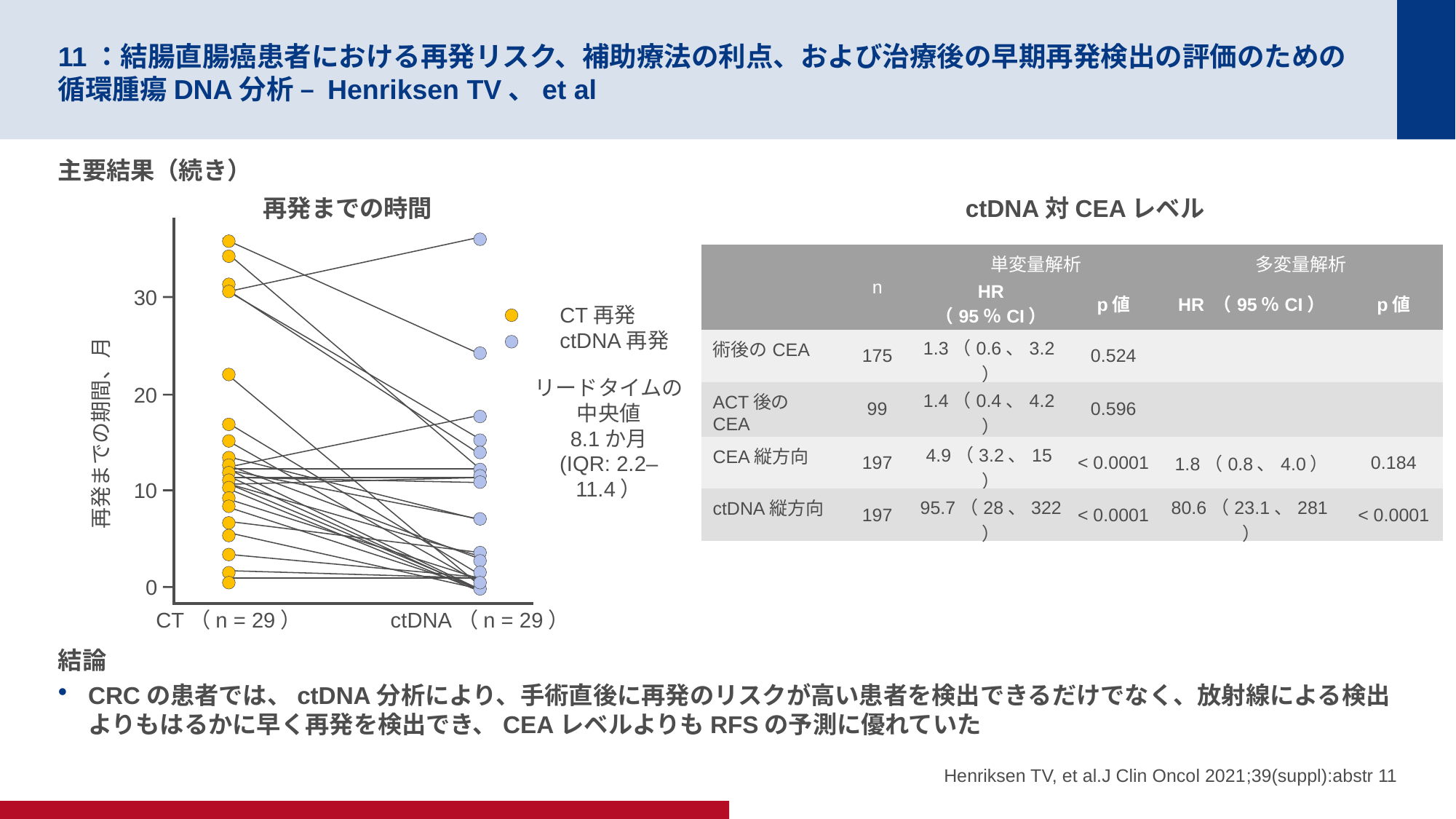

# 11：結腸直腸癌患者における再発リスク、補助療法の利点、および治療後の早期再発検出の評価のための循環腫瘍DNA分析 – Henriksen TV、et al
主要結果（続き）
結論
CRCの患者では、ctDNA分析により、手術直後に再発のリスクが高い患者を検出できるだけでなく、放射線による検出よりもはるかに早く再発を検出でき、CEAレベルよりもRFSの予測に優れていた
再発までの時間
ctDNA対CEAレベル

|  | n | 単変量解析 |  | 多変量解析 |  |
| --- | --- | --- | --- | --- | --- |
|  |  | HR （95％CI） | p値 | HR （95％CI） | p値 |
| 術後のCEA | 175 | 1.3（0.6、3.2） | 0.524 |  |  |
| ACT後のCEA | 99 | 1.4（0.4、4.2） | 0.596 |  |  |
| CEA縦方向 | 197 | 4.9（3.2、15） | < 0.0001 | 1.8（0.8、4.0） | 0.184 |
| ctDNA縦方向 | 197 | 95.7（28、322） | < 0.0001 | 80.6（23.1、281） | < 0.0001 |

30

20

10

0

CT再発
ctDNA再発

リードタイムの中央値
8.1か月
(IQR: 2.2–11.4）

再発までの期間、月

CT（n = 29）
ctDNA（n = 29）
Henriksen TV, et al.J Clin Oncol 2021;39(suppl):abstr 11